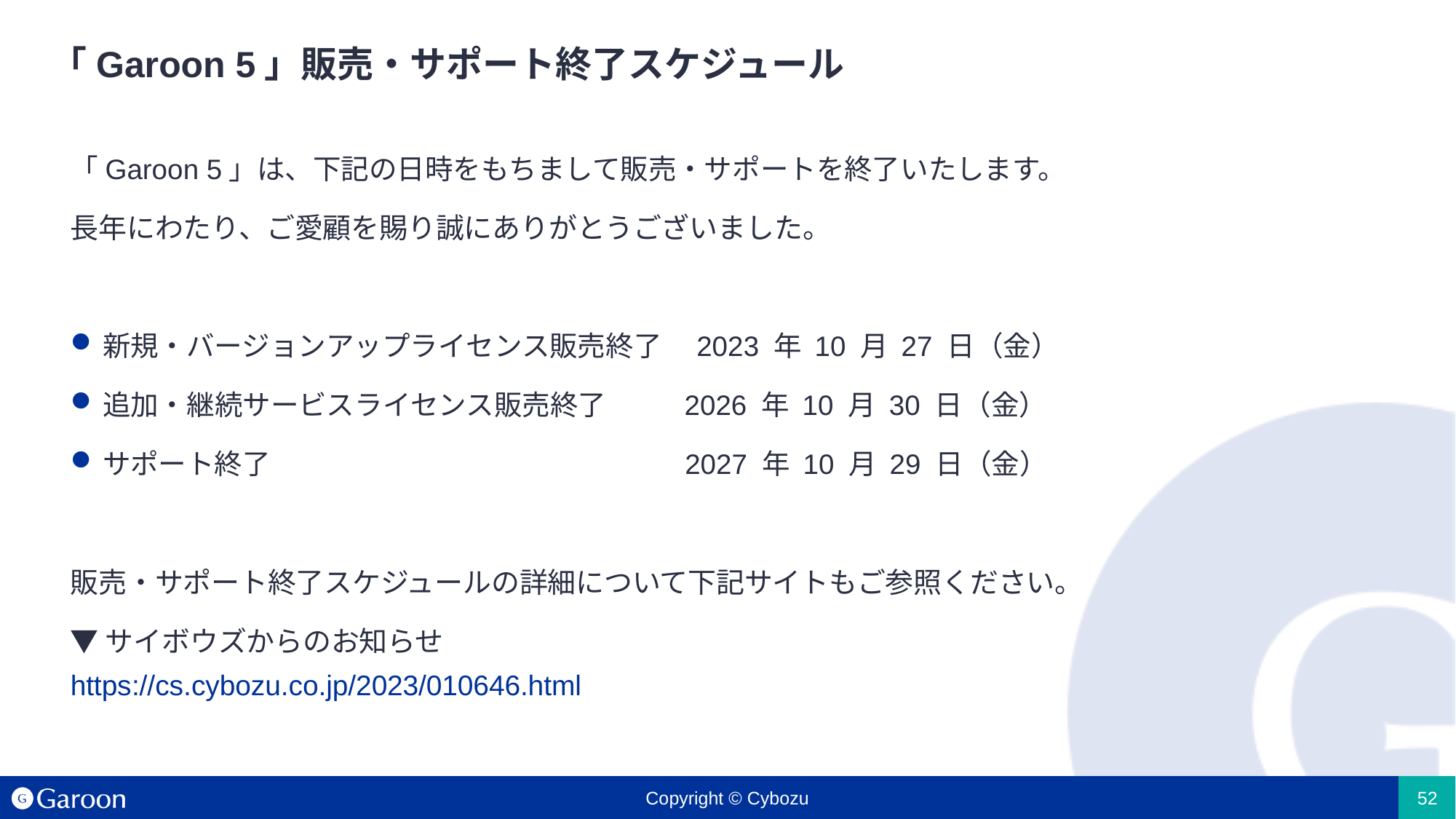

# 「Garoon 5」販売・サポート終了スケジュール
「Garoon 5」は、下記の日時をもちまして販売・サポートを終了いたします。
長年にわたり、ご愛顧を賜り誠にありがとうございました。

新規・バージョンアップライセンス販売終了　2023 年 10 月 27 日（金）
追加・継続サービスライセンス販売終了 　      2026 年 10 月 30 日（金）
サポート終了　 　　　　　　　　　　 　　     2027 年 10 月 29 日（金）

販売・サポート終了スケジュールの詳細について下記サイトもご参照ください。
▼サイボウズからのお知らせ
https://cs.cybozu.co.jp/2023/010646.html